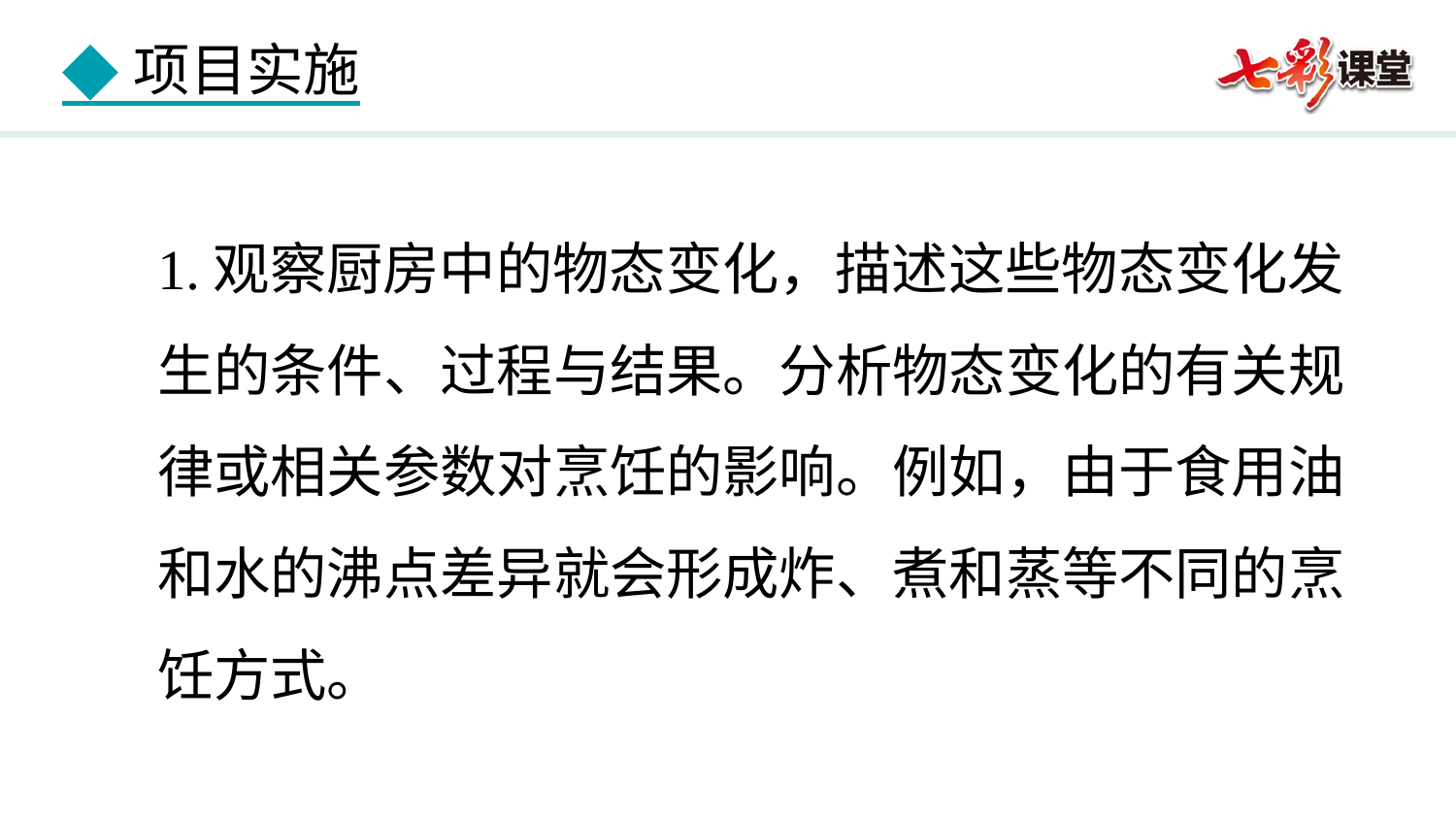

1.观察厨房中的物态变化，描述这些物态变化发生的条件、过程与结果。分析物态变化的有关规律或相关参数对烹饪的影响。例如，由于食用油和水的沸点差异就会形成炸、煮和蒸等不同的烹饪方式。